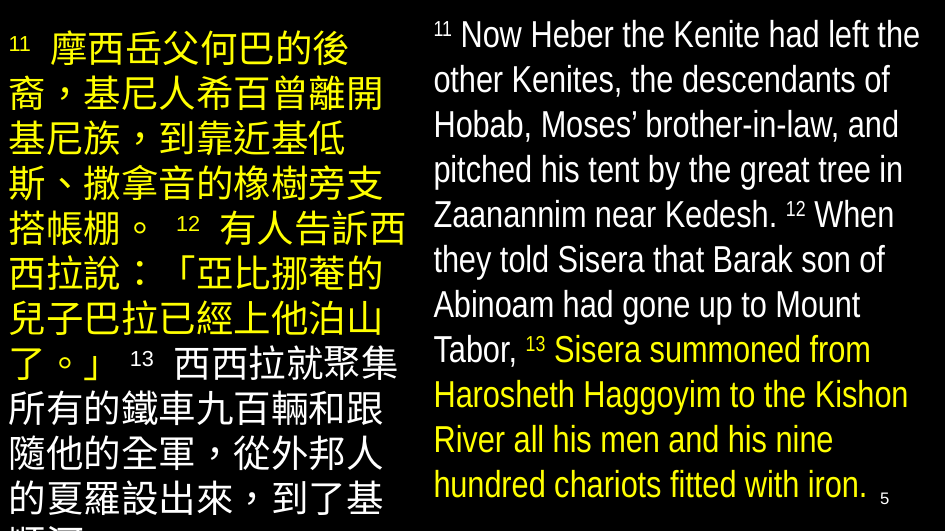

11 Now Heber the Kenite had left the other Kenites, the descendants of Hobab, Moses’ brother-in-law, and pitched his tent by the great tree in Zaanannim near Kedesh. 12 When they told Sisera that Barak son of Abinoam had gone up to Mount Tabor, 13 Sisera summoned from Harosheth Haggoyim to the Kishon River all his men and his nine hundred chariots fitted with iron.
11 摩西岳父何巴的後裔，基尼人希百曾離開基尼族，到靠近基低斯、撒拿音的橡樹旁支搭帳棚。 12 有人告訴西西拉說：「亞比挪菴的兒子巴拉已經上他泊山了。」13 西西拉就聚集所有的鐵車九百輛和跟隨他的全軍，從外邦人的夏羅設出來，到了基順河。
5